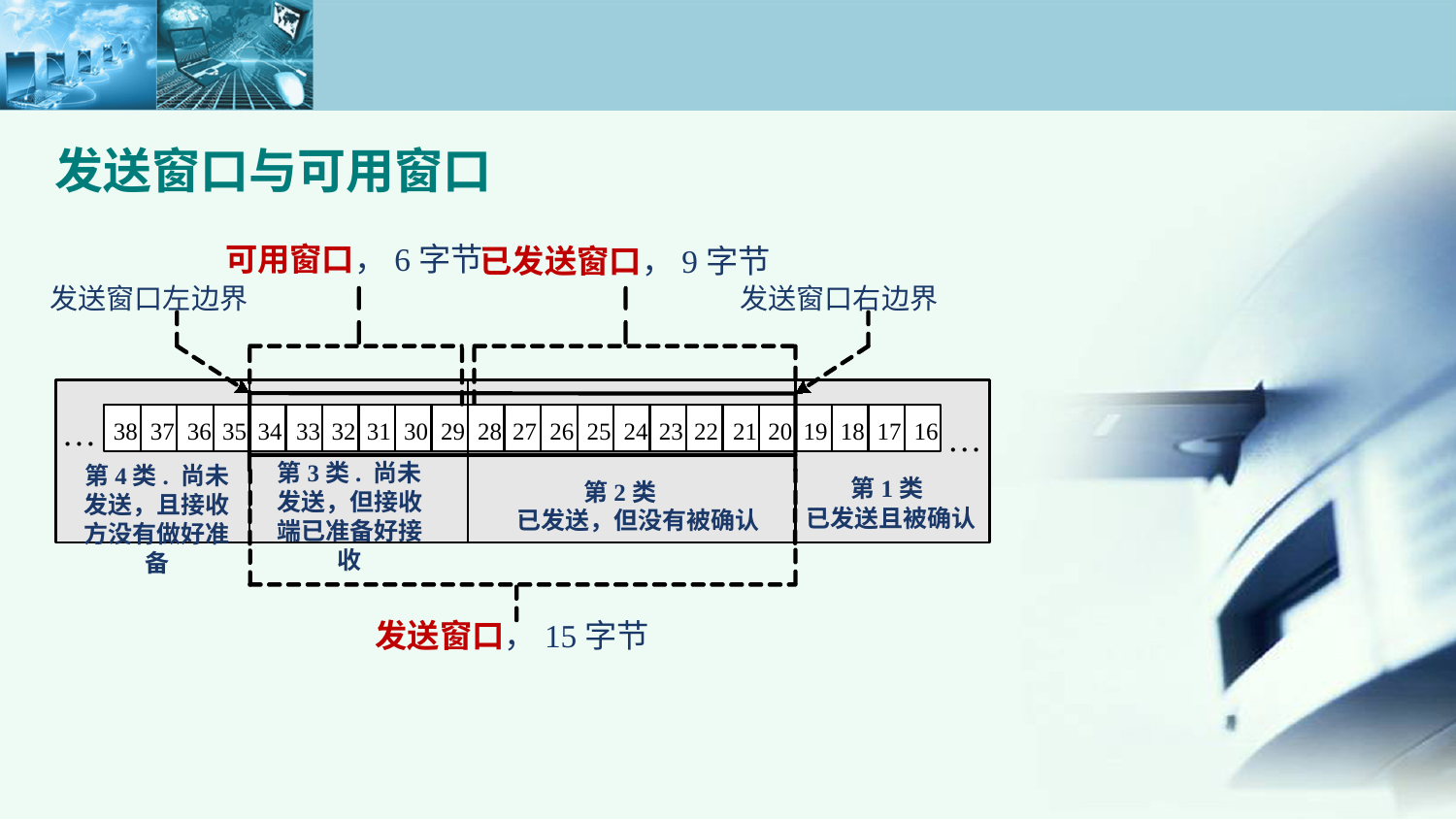

发送窗口与可用窗口
可用窗口，6字节
已发送窗口，9字节
发送窗口左边界
发送窗口右边界

…
38
37
36
35
34
33
32
31
30
29
28
27
26
25
24
23
22
21
20
19
18
17
16
…

第3类. 尚未发送，但接收端已准备好接收
第4类. 尚未发送，且接收方没有做好准备

第1类
第2类
已发送且被确认
已发送，但没有被确认

发送窗口，15字节